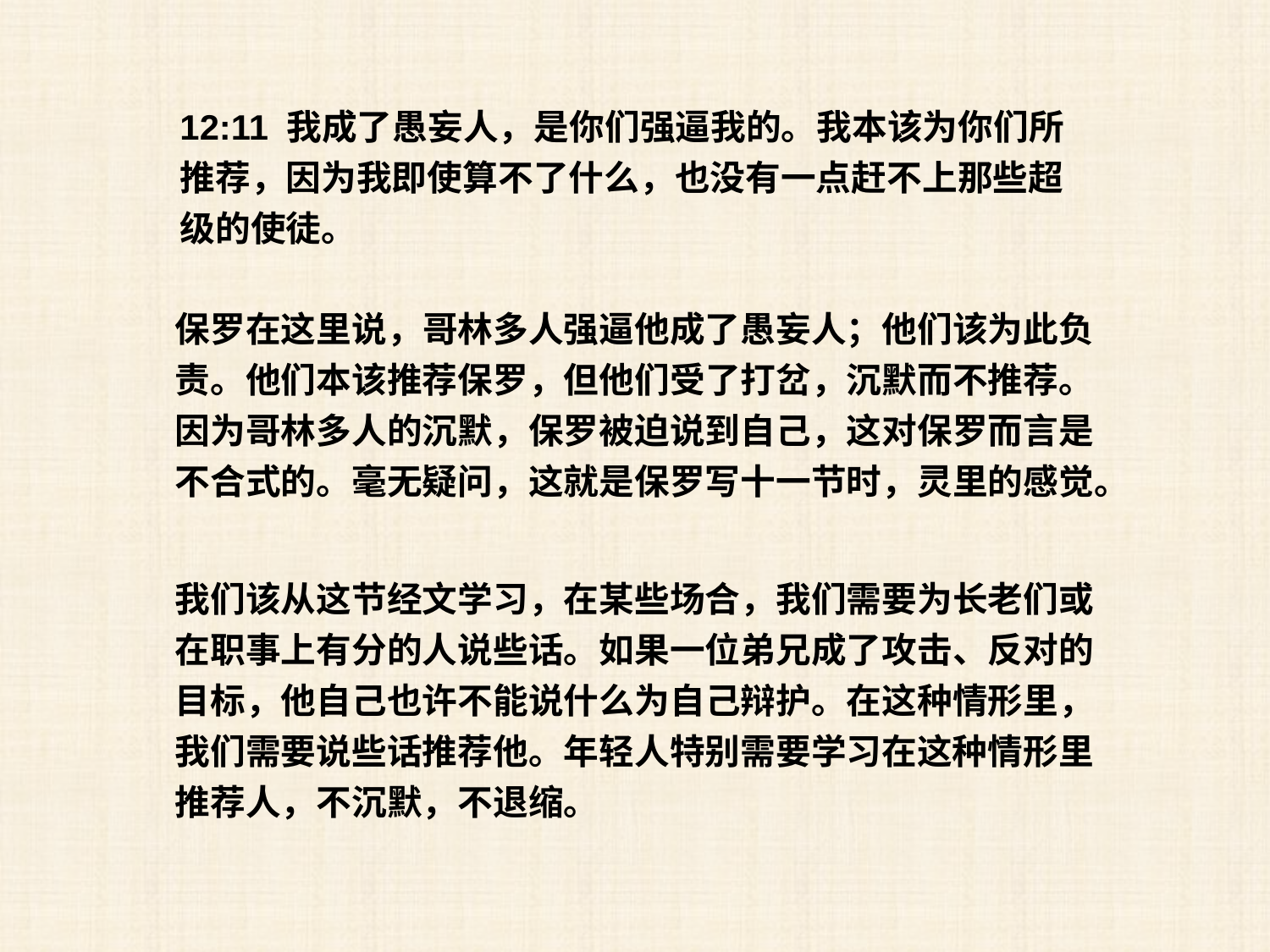

12:11 我成了愚妄人，是你们强逼我的。我本该为你们所推荐，因为我即使算不了什么，也没有一点赶不上那些超级的使徒。
保罗在这里说，哥林多人强逼他成了愚妄人；他们该为此负责。他们本该推荐保罗，但他们受了打岔，沉默而不推荐。因为哥林多人的沉默，保罗被迫说到自己，这对保罗而言是不合式的。毫无疑问，这就是保罗写十一节时，灵里的感觉。
我们该从这节经文学习，在某些场合，我们需要为长老们或在职事上有分的人说些话。如果一位弟兄成了攻击、反对的目标，他自己也许不能说什么为自己辩护。在这种情形里，我们需要说些话推荐他。年轻人特别需要学习在这种情形里推荐人，不沉默，不退缩。